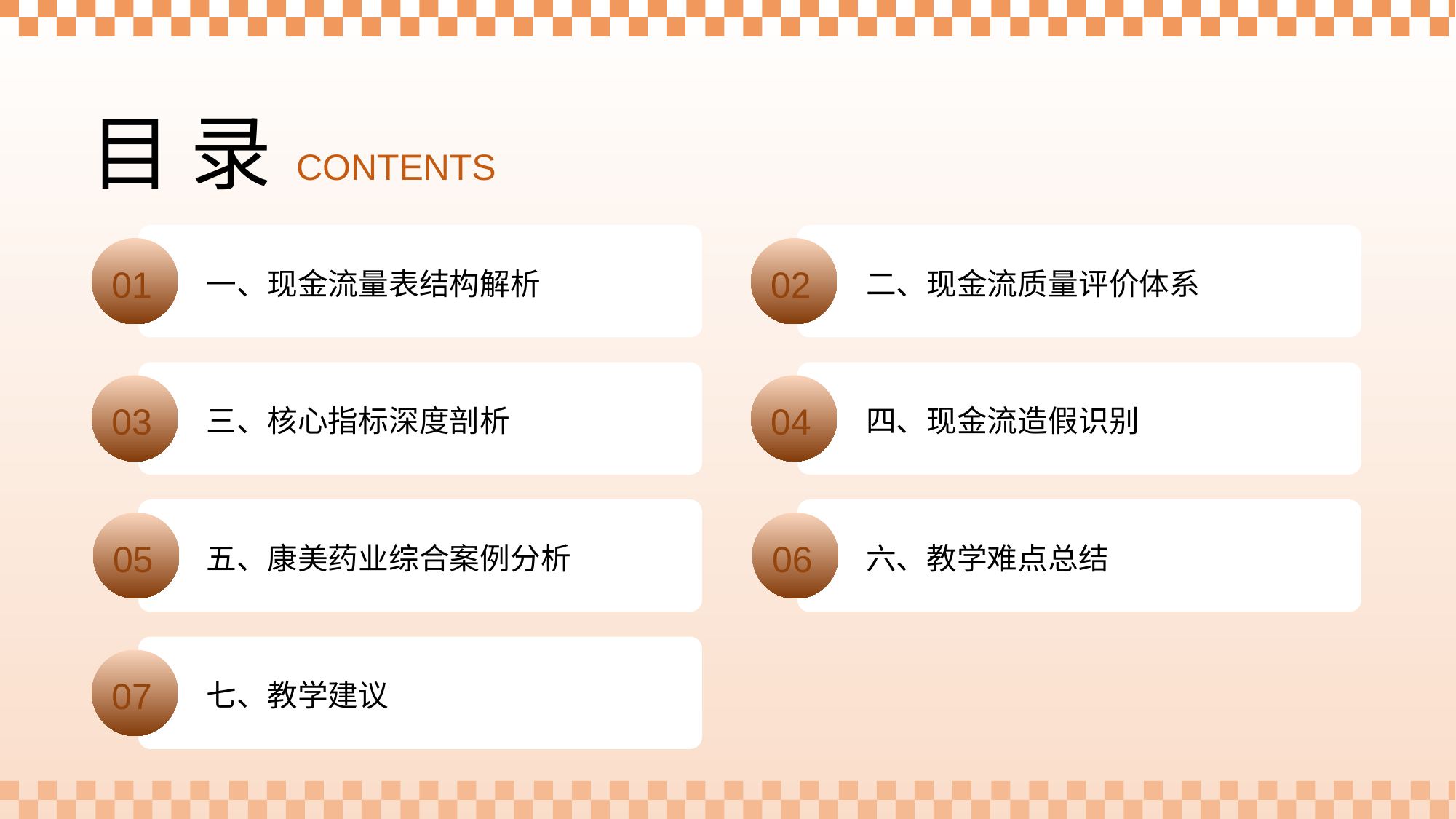

目 录
CONTENTS

一、现金流量表结构解析
二、现金流质量评价体系

01
02

三、核心指标深度剖析
四、现金流造假识别

03
04

五、康美药业综合案例分析
六、教学难点总结

05
06

七、教学建议

07